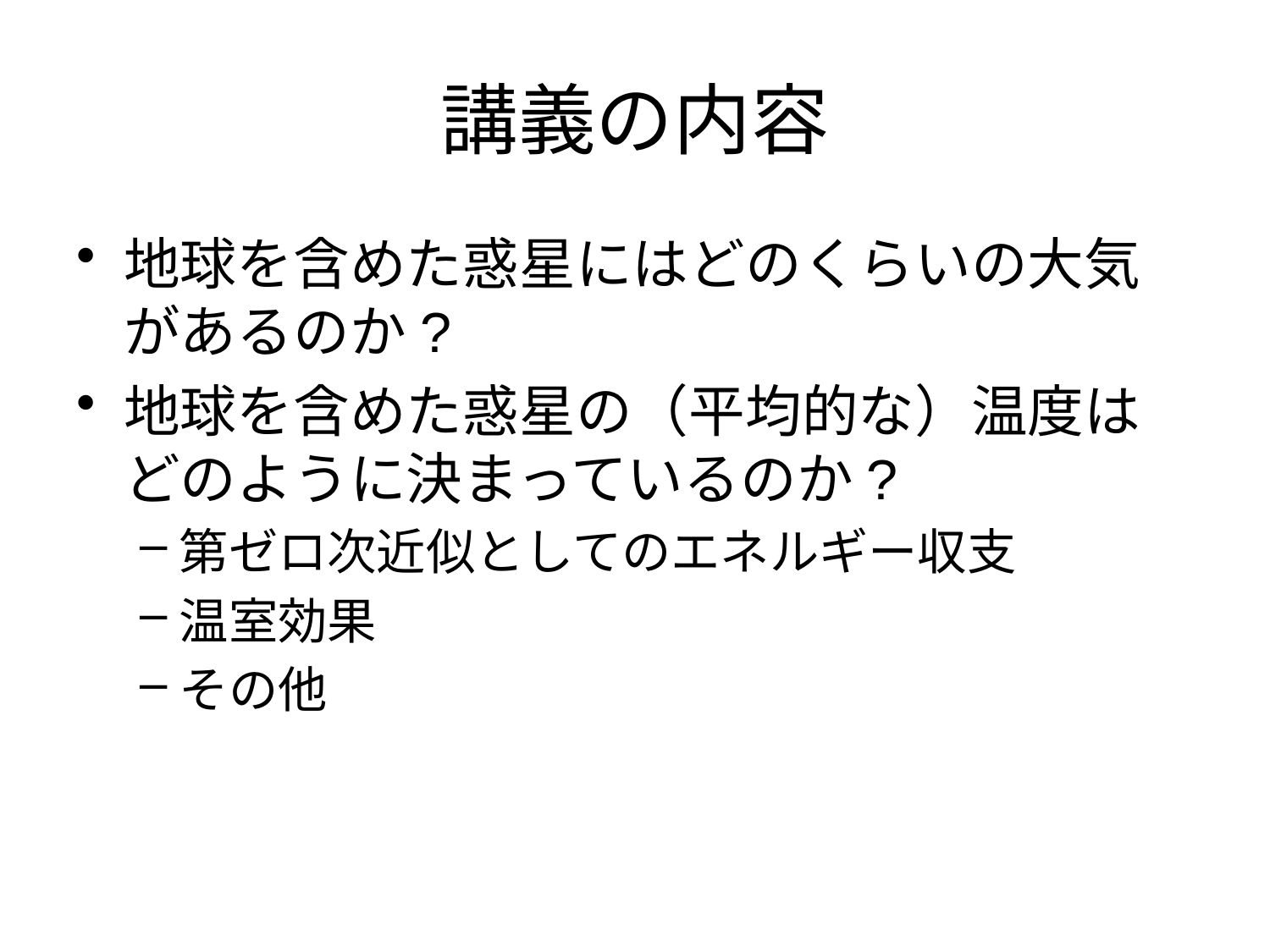

# 講義の内容
地球を含めた惑星にはどのくらいの大気があるのか?
地球を含めた惑星の（平均的な）温度はどのように決まっているのか?
第ゼロ次近似としてのエネルギー収支
温室効果
その他